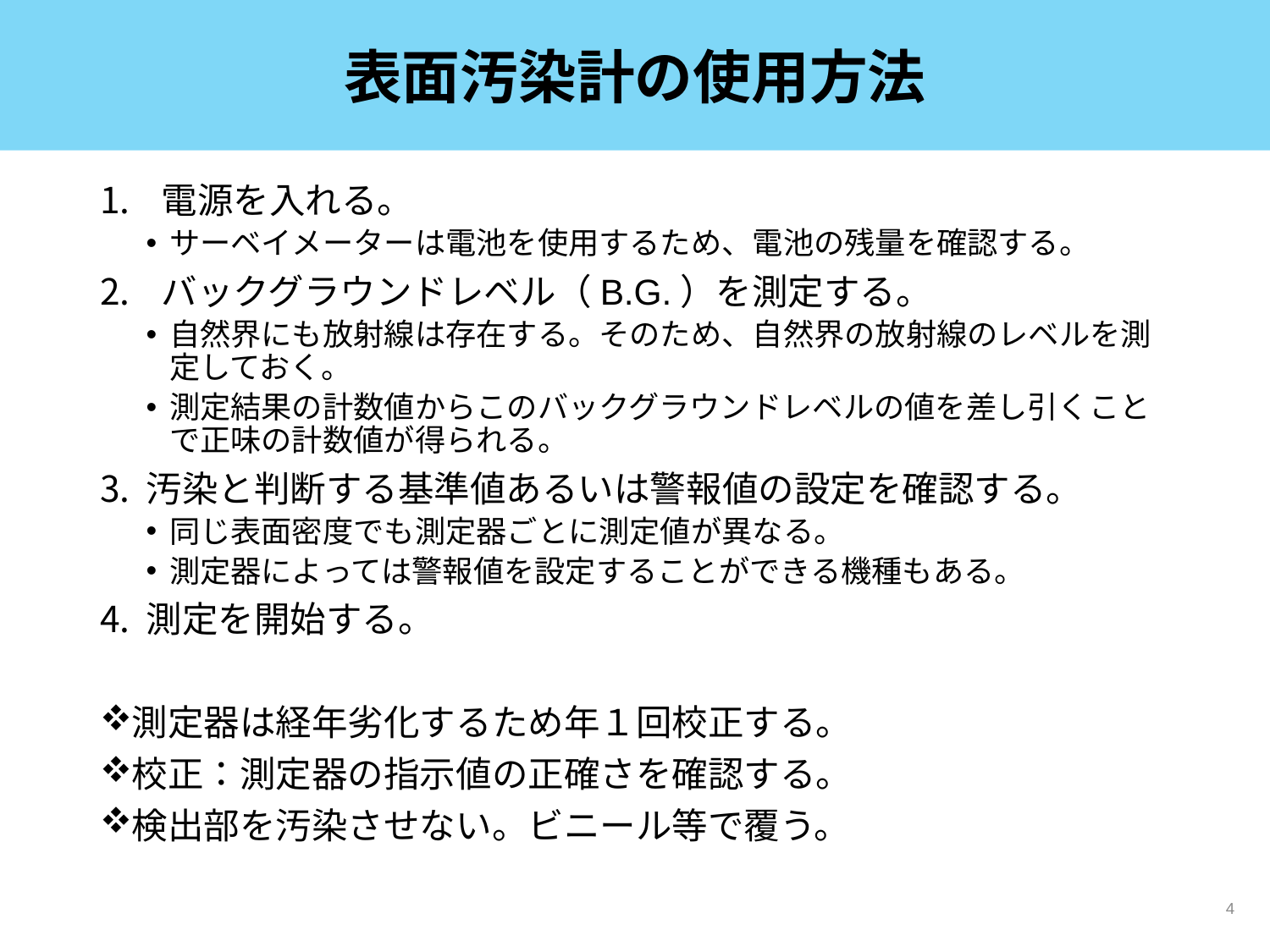

# 表面汚染計の使用方法
電源を入れる。
サーベイメーターは電池を使用するため、電池の残量を確認する。
バックグラウンドレベル（B.G.）を測定する。
自然界にも放射線は存在する。そのため、自然界の放射線のレベルを測定しておく。
測定結果の計数値からこのバックグラウンドレベルの値を差し引くことで正味の計数値が得られる。
汚染と判断する基準値あるいは警報値の設定を確認する。
同じ表面密度でも測定器ごとに測定値が異なる。
測定器によっては警報値を設定することができる機種もある。
測定を開始する。

測定器は経年劣化するため年１回校正する。
校正：測定器の指示値の正確さを確認する。
検出部を汚染させない。ビニール等で覆う。
4